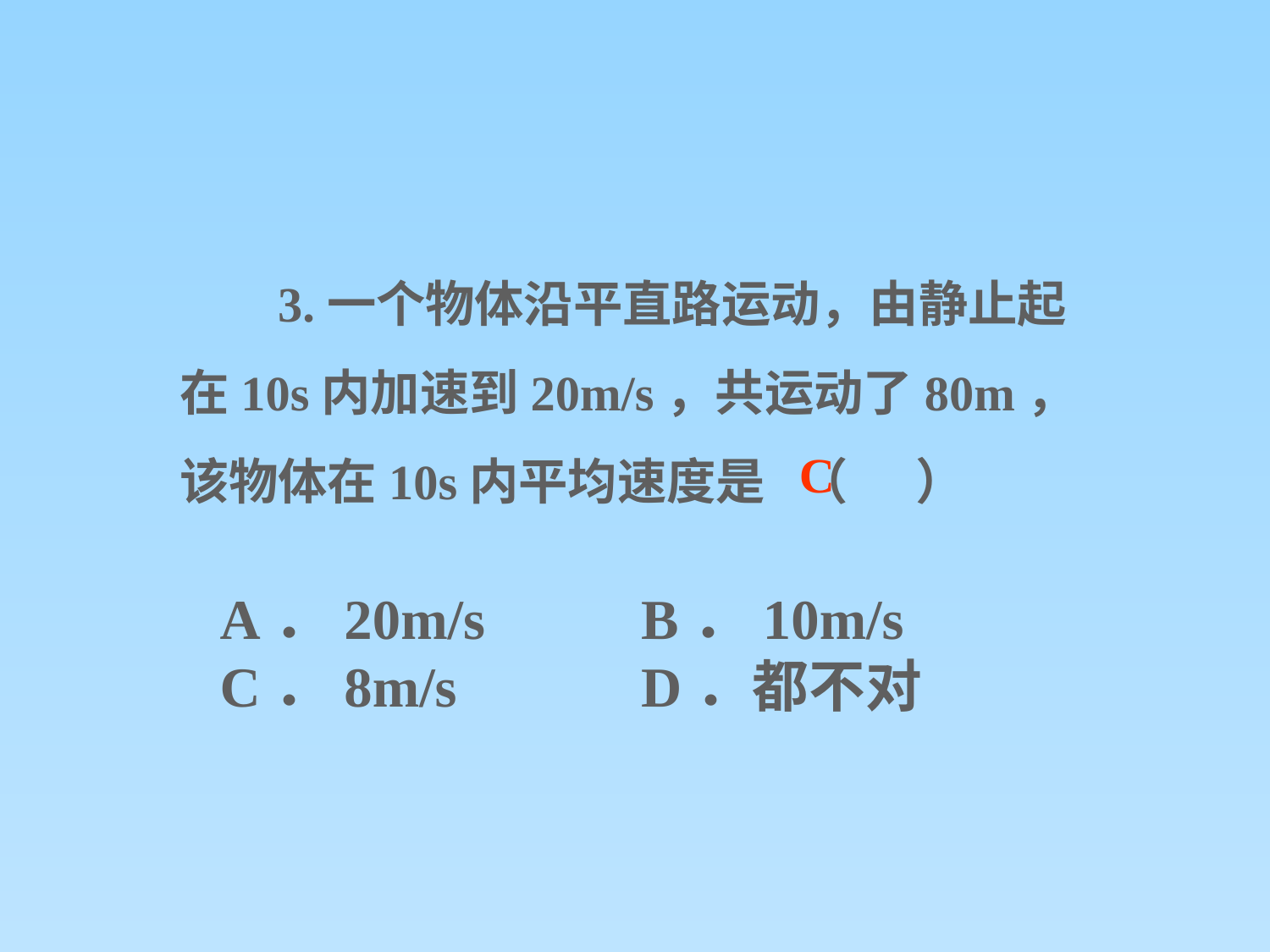

3.一个物体沿平直路运动，由静止起在10s内加速到20m/s，共运动了80m，该物体在10s内平均速度是   （      ）
C
A．20m/s           B．10m/s
C．8m/s             D．都不对